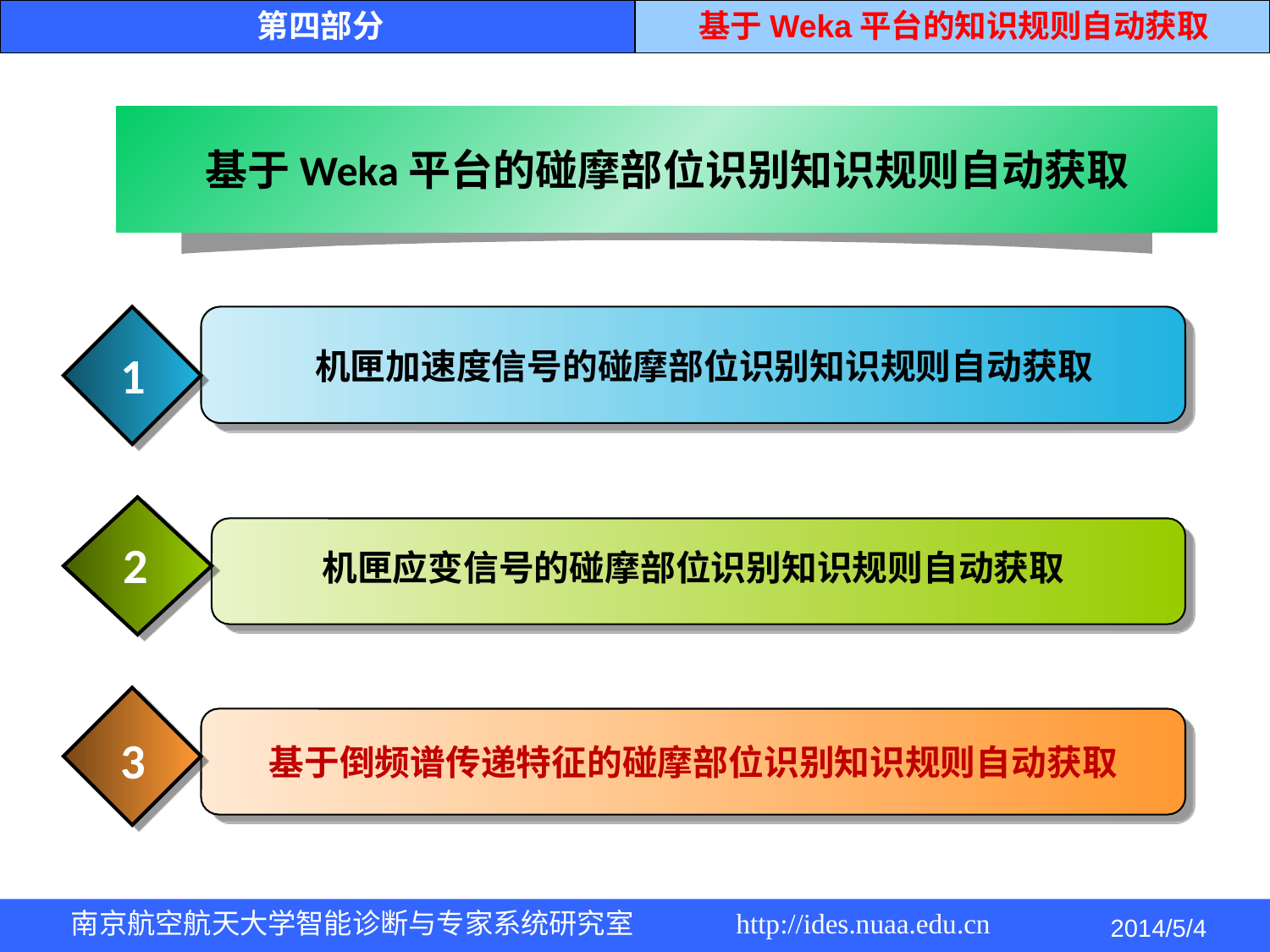

第四部分
基于Weka平台的知识规则自动获取
基于Weka平台的碰摩部位识别知识规则自动获取

1

机匣加速度信号的碰摩部位识别知识规则自动获取

2

机匣应变信号的碰摩部位识别知识规则自动获取

3
基于倒频谱传递特征的碰摩部位识别知识规则自动获取
2014/5/4
南京航空航天大学智能诊断与专家系统研究室               http://ides.nuaa.edu.cn